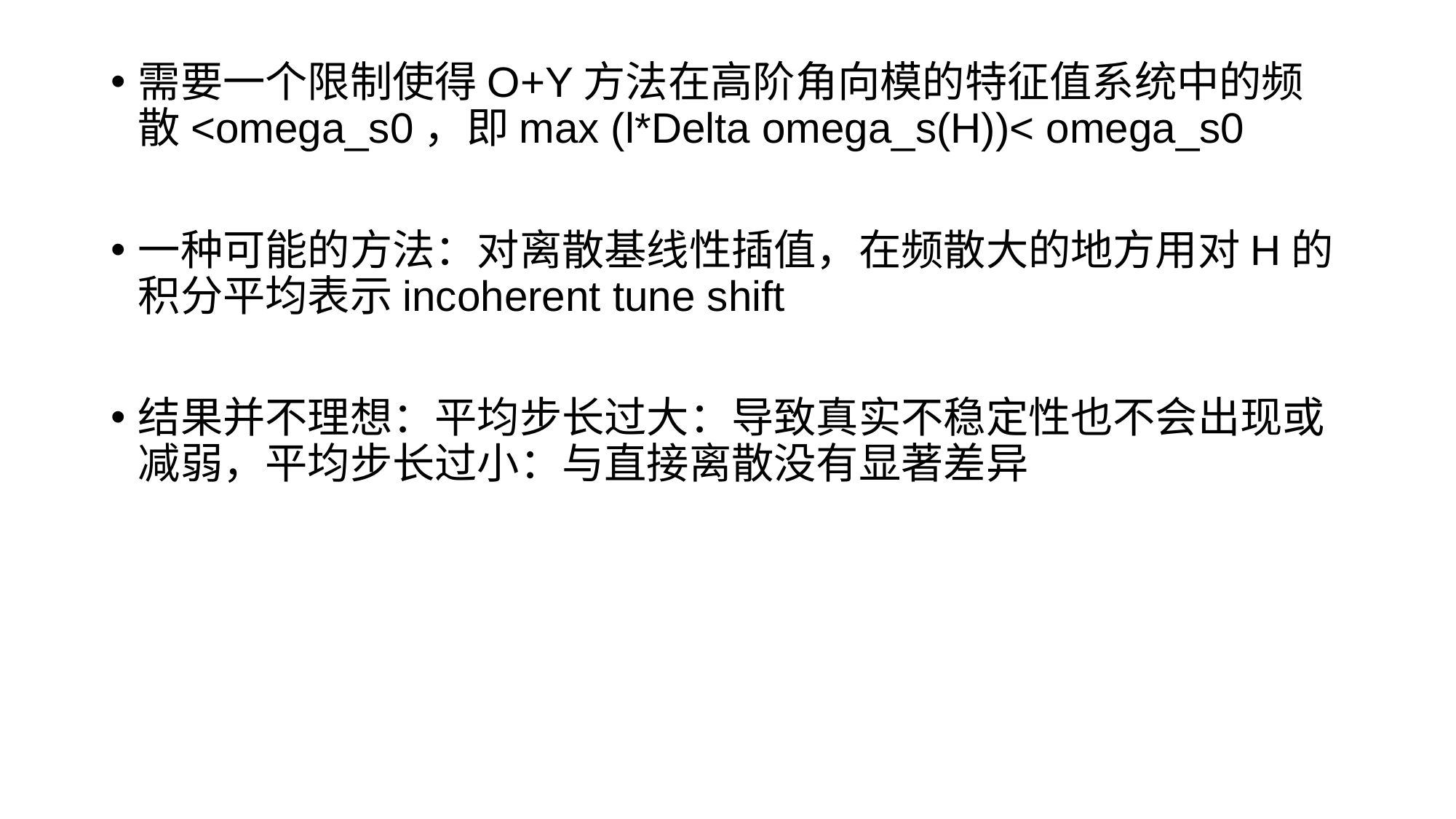

需要一个限制使得O+Y方法在高阶角向模的特征值系统中的频散<omega_s0，即max (l*Delta omega_s(H))< omega_s0

一种可能的方法：对离散基线性插值，在频散大的地方用对H的积分平均表示incoherent tune shift

结果并不理想：平均步长过大：导致真实不稳定性也不会出现或减弱，平均步长过小：与直接离散没有显著差异